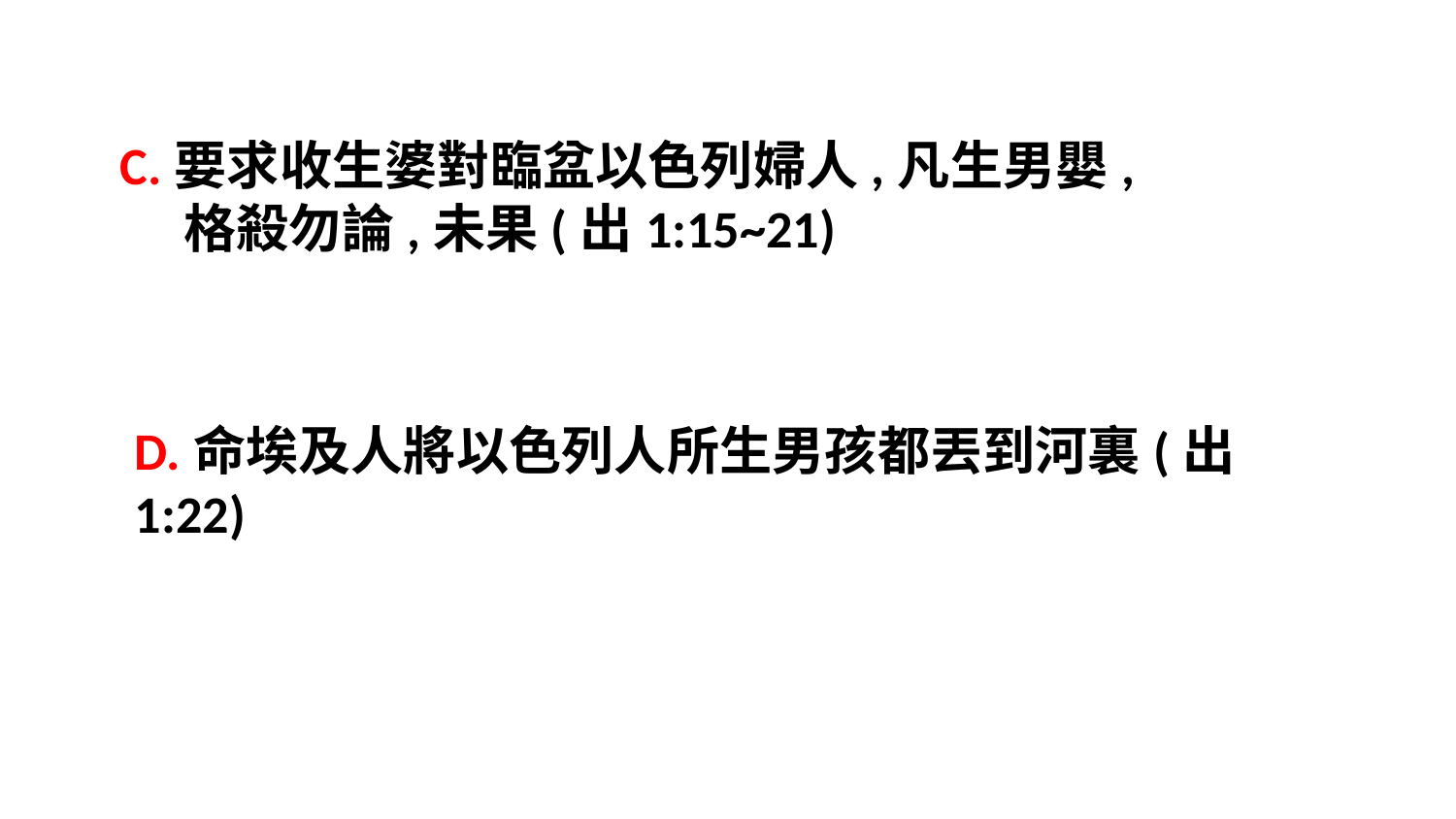

C.要求收生婆對臨盆以色列婦人,凡生男嬰,
     格殺勿論,未果(出1:15~21)
D.命埃及人將以色列人所生男孩都丟到河裏(出1:22)